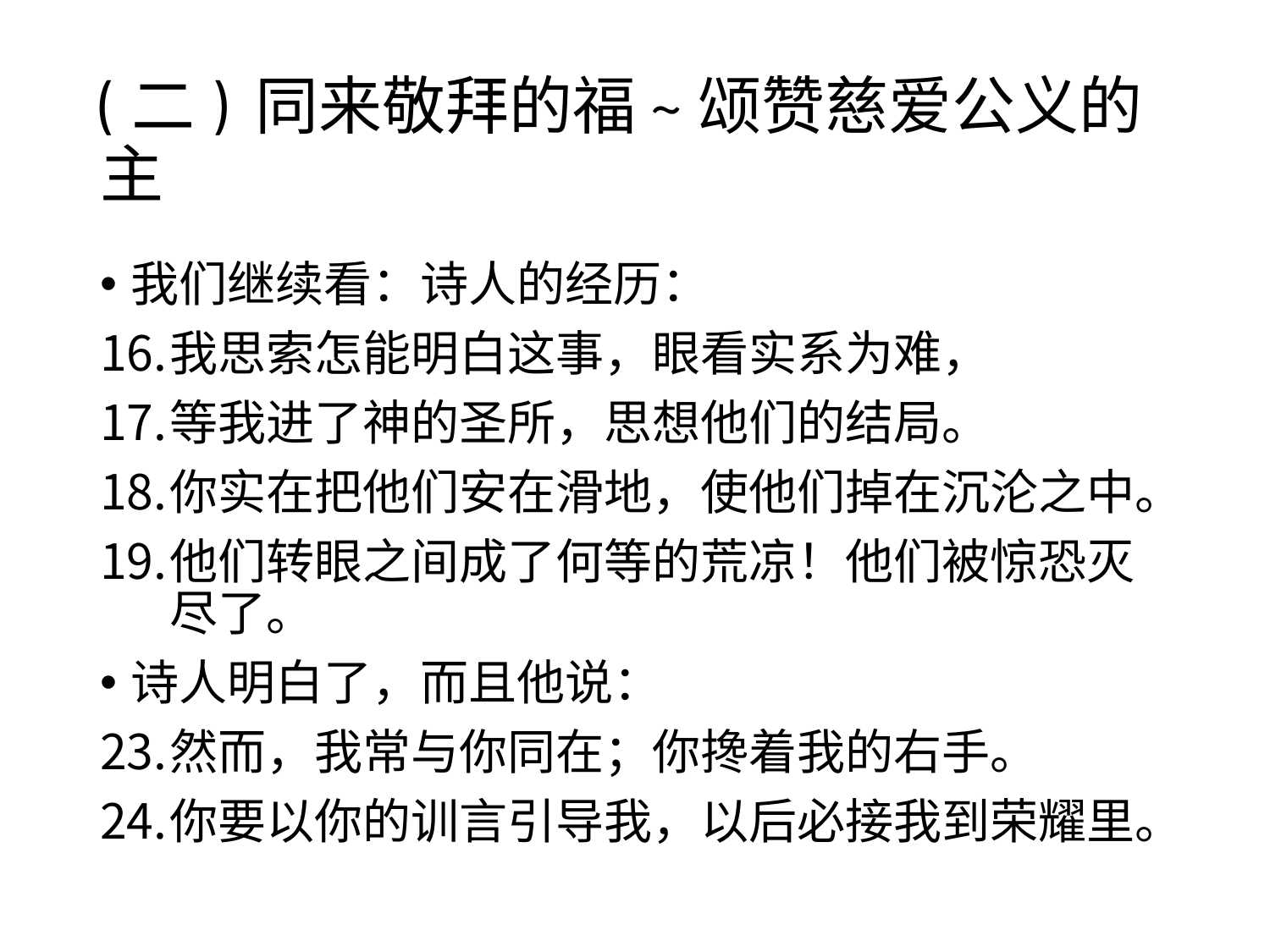

# (二)	 同来敬拜的福~颂赞慈爱公义的主
我们继续看：诗人的经历：
我思索怎能明白这事，眼看实系为难，
等我进了神的圣所，思想他们的结局。
你实在把他们安在滑地，使他们掉在沉沦之中。
他们转眼之间成了何等的荒凉！他们被惊恐灭尽了。
诗人明白了，而且他说：
然而，我常与你同在；你搀着我的右手。
你要以你的训言引导我，以后必接我到荣耀里。